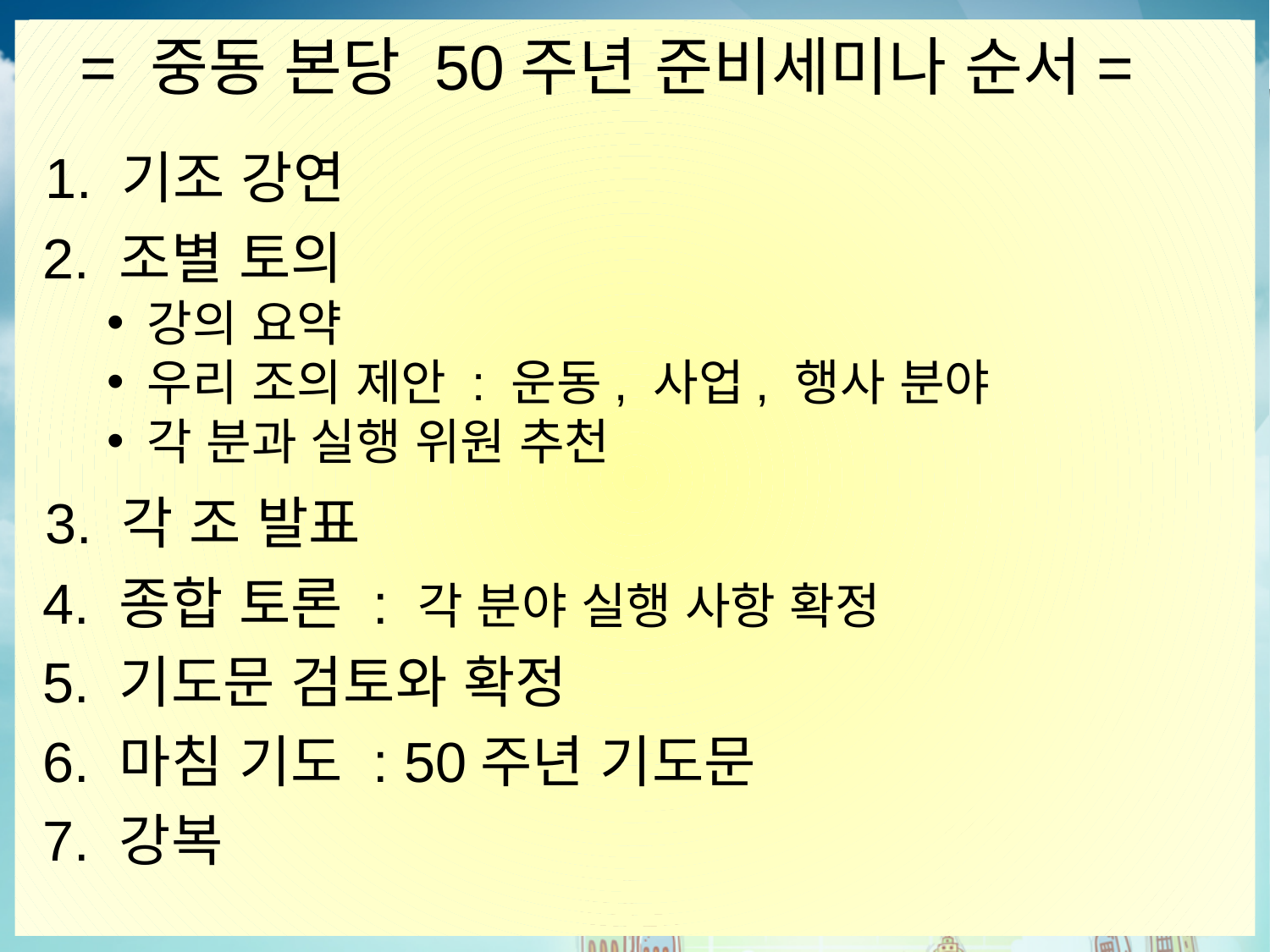

= 중동 본당 50주년 준비세미나 순서=

 1. 기조 강연
 2. 조별 토의

 3. 각 조 발표
 4. 종합 토론 : 각 분야 실행 사항 확정
 5. 기도문 검토와 확정
 6. 마침 기도 : 50주년 기도문
 7. 강복

강의 요약
우리 조의 제안 : 운동, 사업, 행사 분야
각 분과 실행 위원 추천